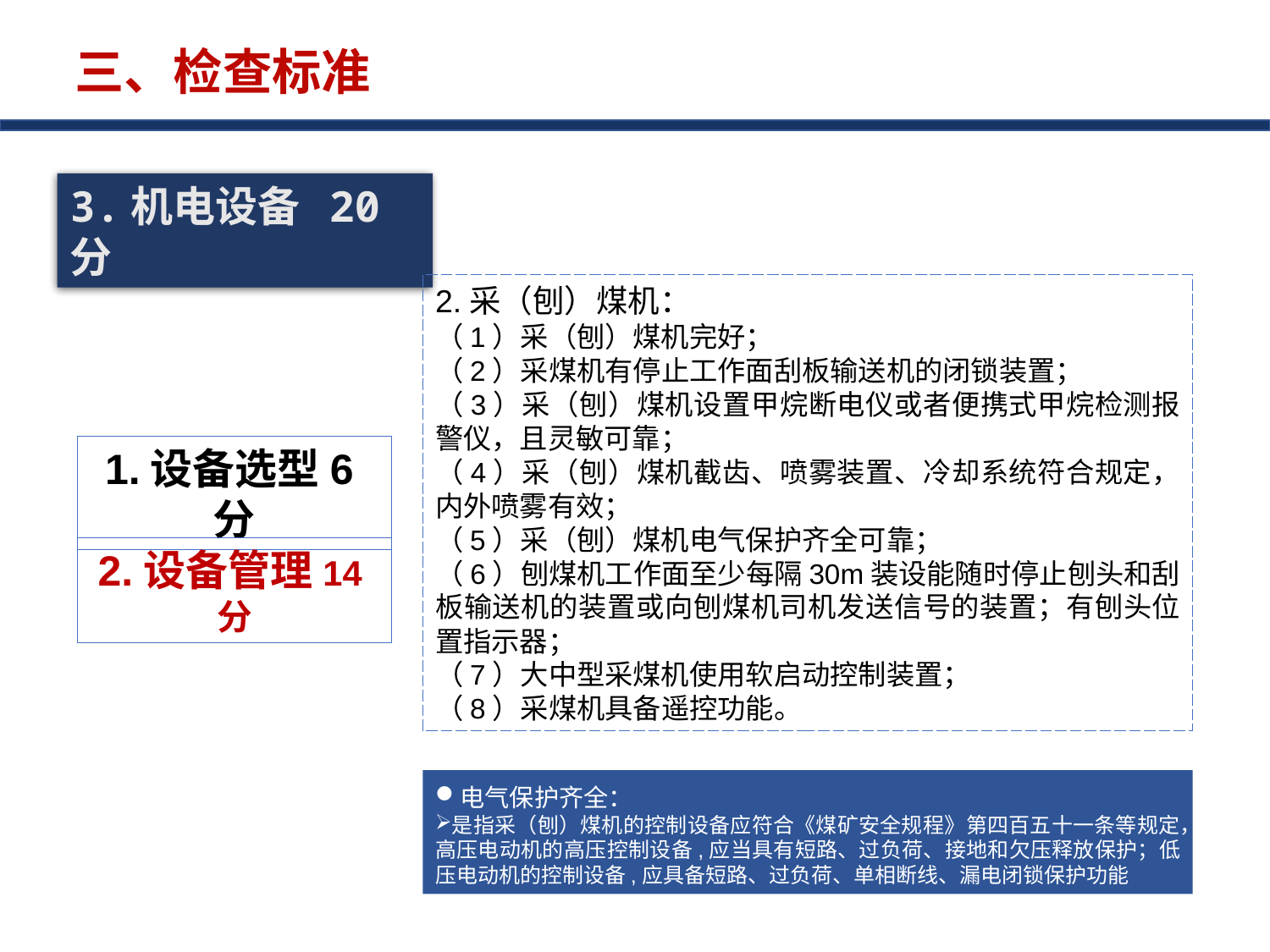

三、检查标准

3.机电设备  20分
2.采（刨）煤机：
（1）采（刨）煤机完好；
（2）采煤机有停止工作面刮板输送机的闭锁装置；
（3）采（刨）煤机设置甲烷断电仪或者便携式甲烷检测报警仪，且灵敏可靠；
（4）采（刨）煤机截齿、喷雾装置、冷却系统符合规定，内外喷雾有效；
（5）采（刨）煤机电气保护齐全可靠；
（6）刨煤机工作面至少每隔30m装设能随时停止刨头和刮板输送机的装置或向刨煤机司机发送信号的装置；有刨头位置指示器；
（7）大中型采煤机使用软启动控制装置；
（8）采煤机具备遥控功能。
1.设备选型6分
2.设备管理14分
电气保护齐全：
是指采（刨）煤机的控制设备应符合《煤矿安全规程》第四百五十一条等规定，高压电动机的高压控制设备,应当具有短路、过负荷、接地和欠压释放保护；低压电动机的控制设备,应具备短路、过负荷、单相断线、漏电闭锁保护功能